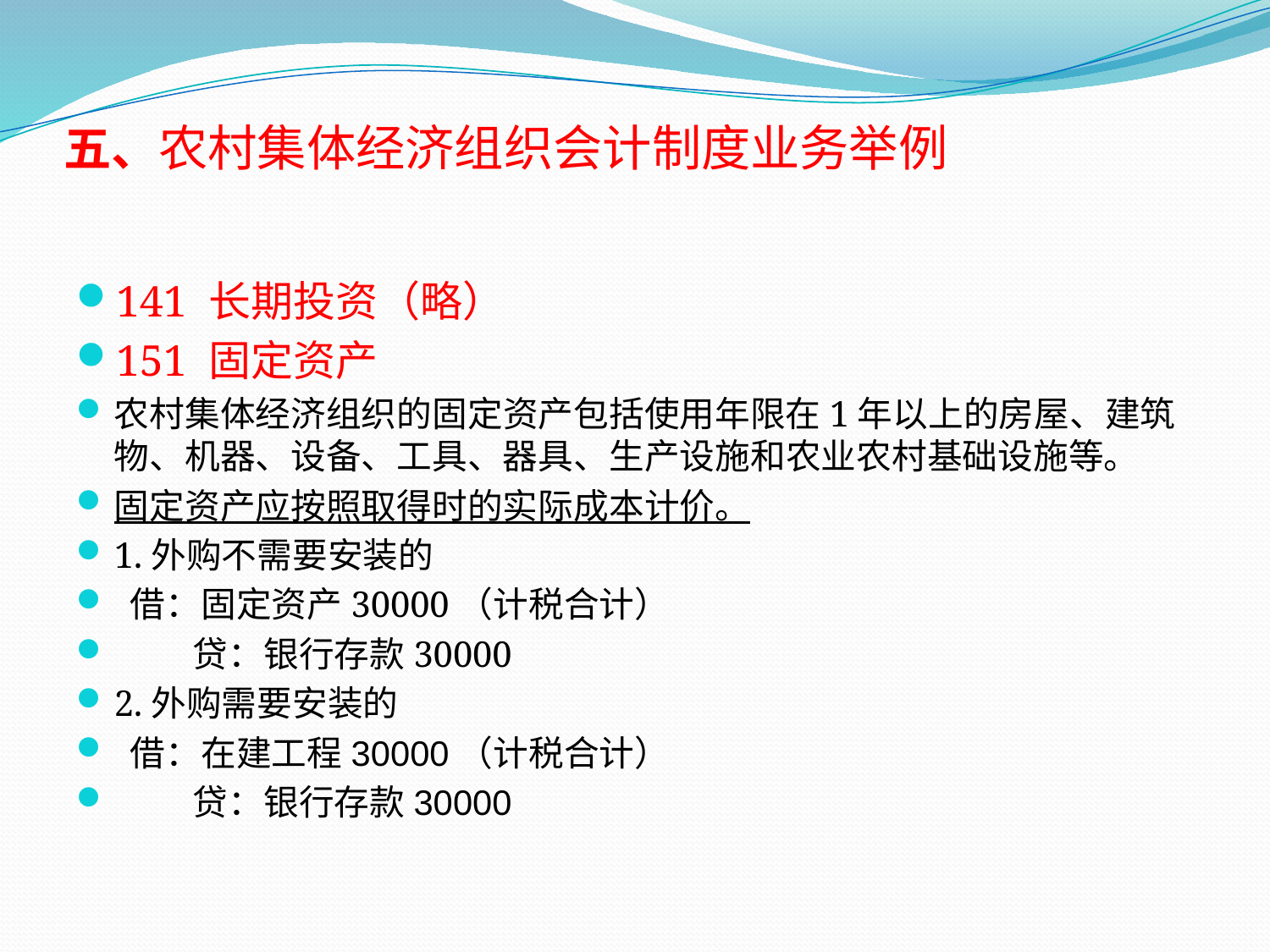

# 五、农村集体经济组织会计制度业务举例
141 长期投资（略）
151 固定资产
农村集体经济组织的固定资产包括使用年限在1年以上的房屋、建筑物、机器、设备、工具、器具、生产设施和农业农村基础设施等。
固定资产应按照取得时的实际成本计价。
1.外购不需要安装的
 借：固定资产30000（计税合计）
         贷：银行存款30000
2.外购需要安装的
 借：在建工程30000（计税合计）
         贷：银行存款30000